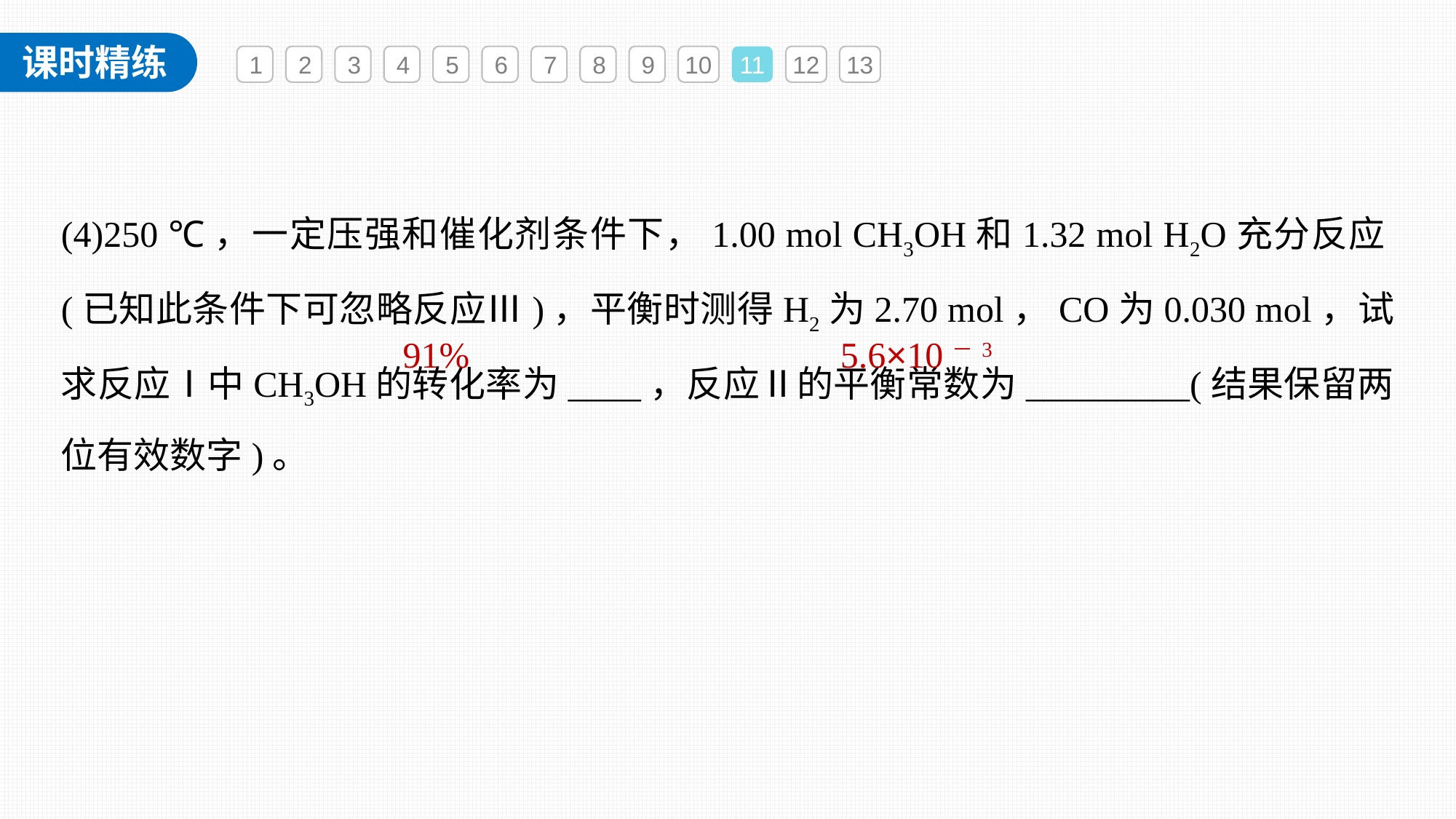

1
2
3
4
5
6
7
8
9
10
11
12
13
(4)250 ℃，一定压强和催化剂条件下，1.00 mol CH3OH和1.32 mol H2O充分反应(已知此条件下可忽略反应Ⅲ)，平衡时测得H2为2.70 mol，CO为0.030 mol，试求反应Ⅰ中CH3OH的转化率为____，反应Ⅱ的平衡常数为_________(结果保留两位有效数字)。
5.6×10－3
91%